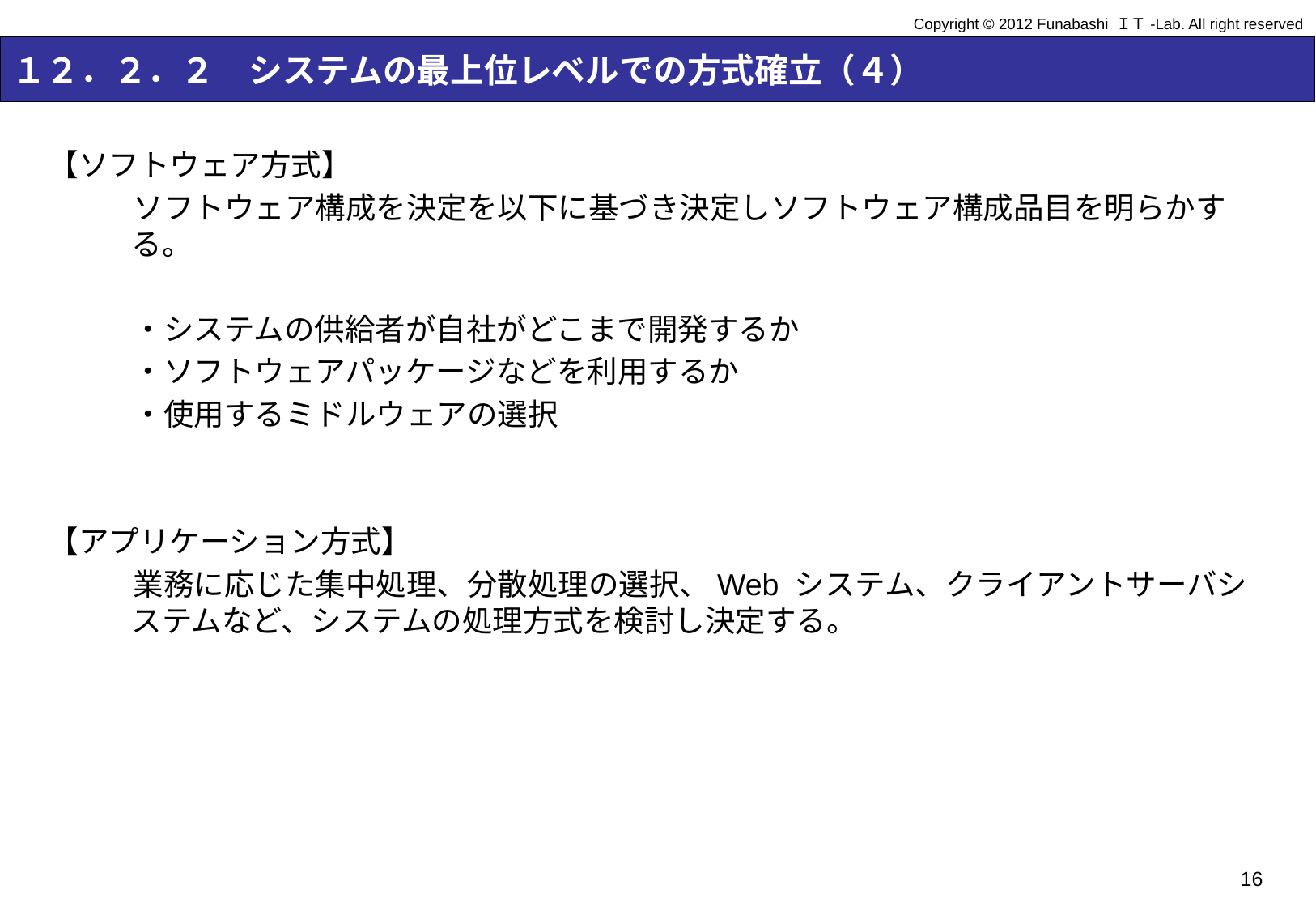

Copyright © 2012 Funabashi ＩＴ-Lab. All right reserved
# １２．２．２　システムの最上位レベルでの方式確立（４）
【ソフトウェア方式】
ソフトウェア構成を決定を以下に基づき決定しソフトウェア構成品目を明らかする。

・システムの供給者が自社がどこまで開発するか
・ソフトウェアパッケージなどを利用するか
・使用するミドルウェアの選択

【アプリケーション方式】
業務に応じた集中処理、分散処理の選択、Web システム、クライアントサーバシステムなど、システムの処理方式を検討し決定する。

16